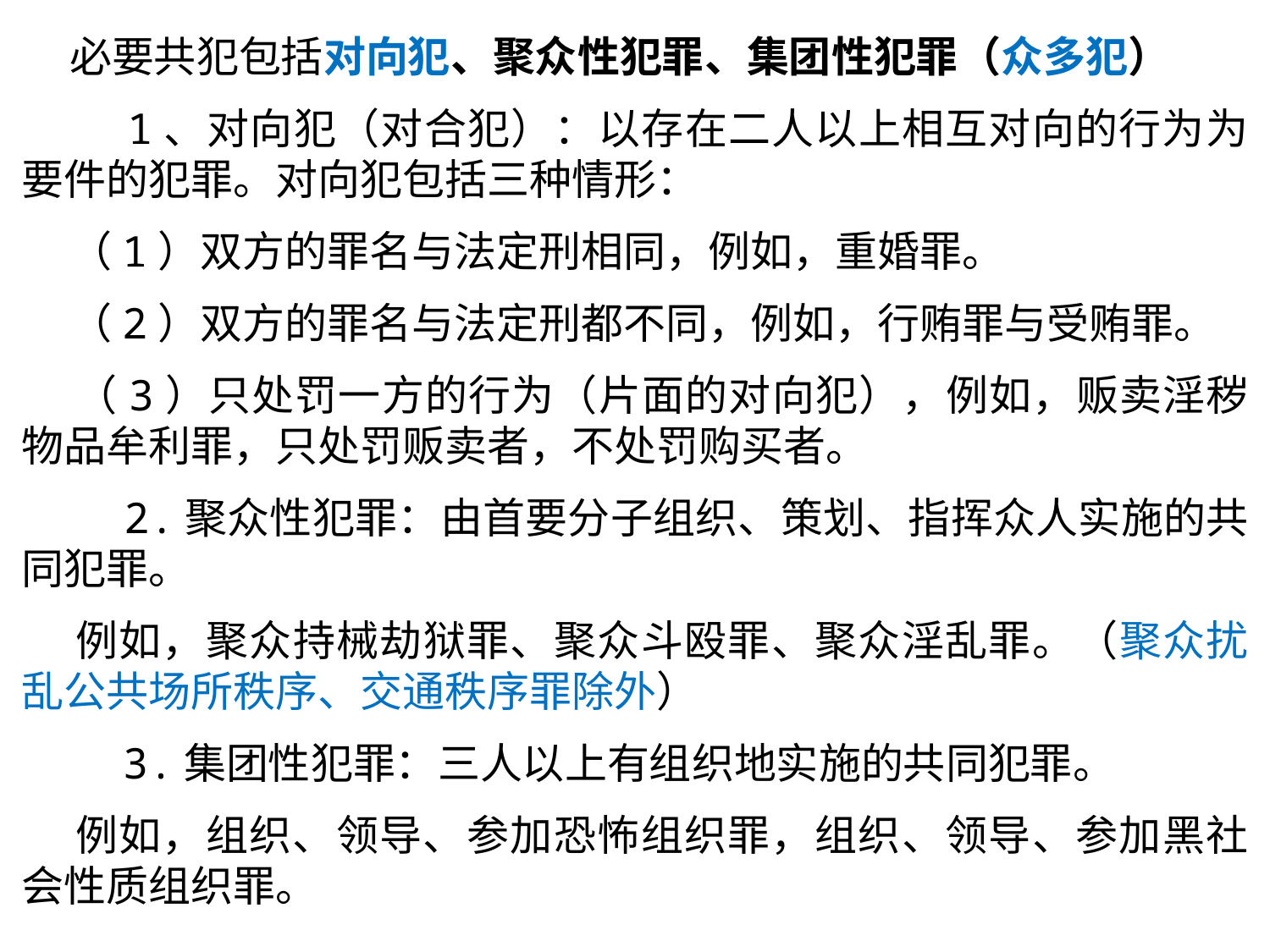

必要共犯包括对向犯、聚众性犯罪、集团性犯罪（众多犯）

    1、对向犯（对合犯）：以存在二人以上相互对向的行为为要件的犯罪。对向犯包括三种情形：

    （1）双方的罪名与法定刑相同，例如，重婚罪。

    （2）双方的罪名与法定刑都不同，例如，行贿罪与受贿罪。

    （3）只处罚一方的行为（片面的对向犯），例如，贩卖淫秽物品牟利罪，只处罚贩卖者，不处罚购买者。

    2.聚众性犯罪：由首要分子组织、策划、指挥众人实施的共同犯罪。

    例如，聚众持械劫狱罪、聚众斗殴罪、聚众淫乱罪。（聚众扰乱公共场所秩序、交通秩序罪除外）

    3.集团性犯罪：三人以上有组织地实施的共同犯罪。

    例如，组织、领导、参加恐怖组织罪，组织、领导、参加黑社会性质组织罪。